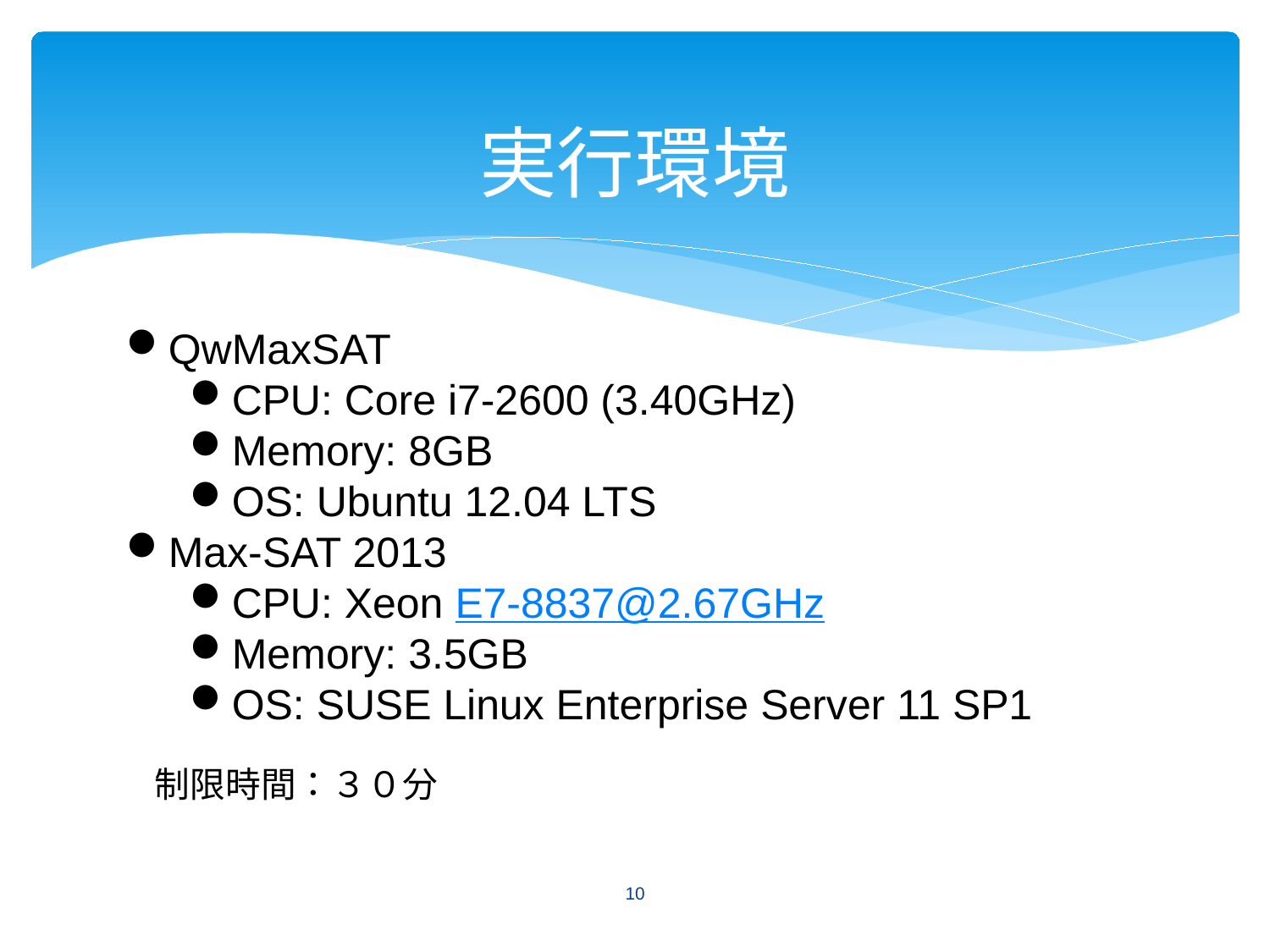

# 実行環境
QwMaxSAT
CPU: Core i7-2600 (3.40GHz)
Memory: 8GB
OS: Ubuntu 12.04 LTS
Max-SAT 2013
CPU: Xeon E7-8837@2.67GHz
Memory: 3.5GB
OS: SUSE Linux Enterprise Server 11 SP1
制限時間：３０分
10